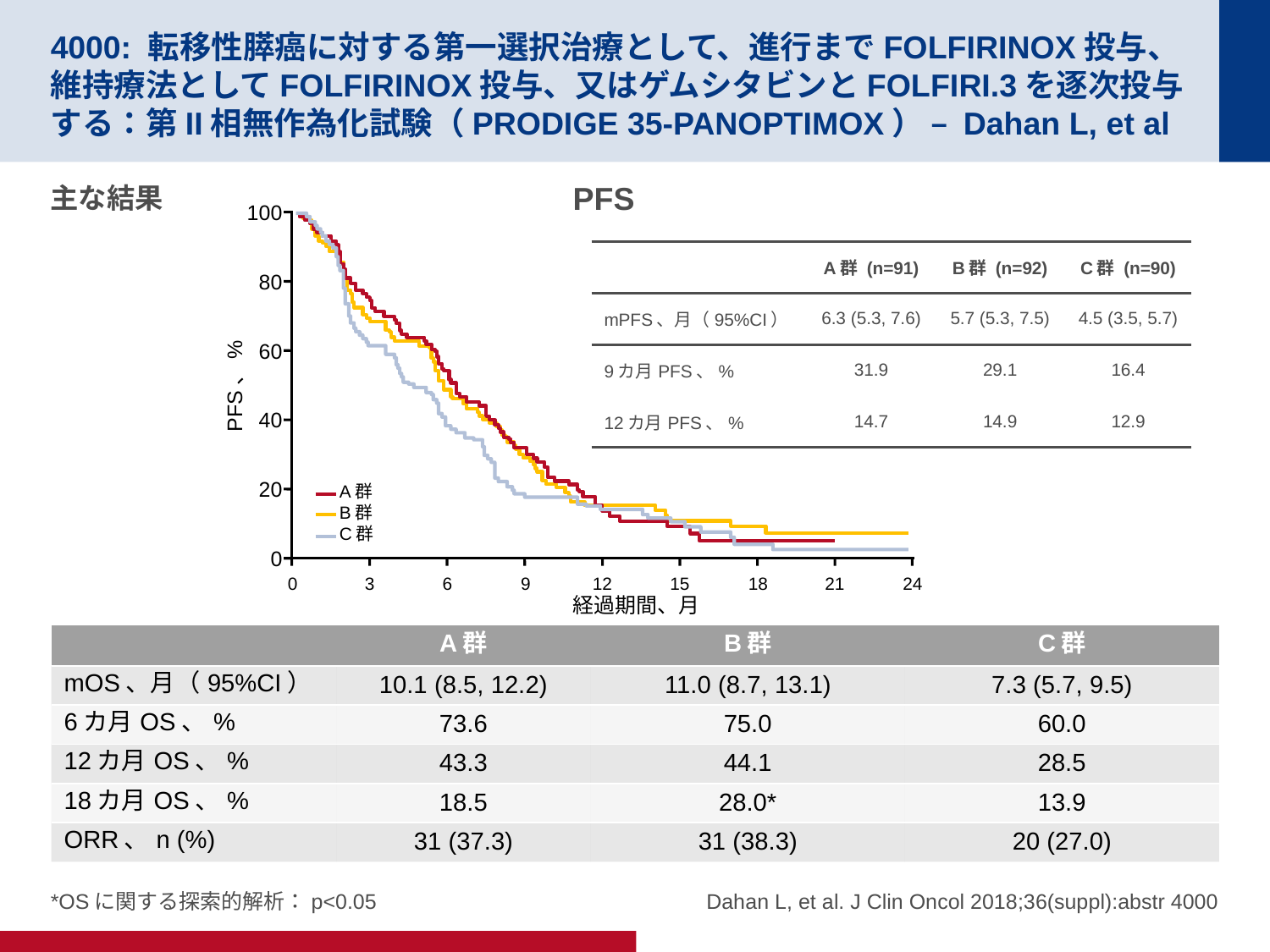

# 4000: 転移性膵癌に対する第一選択治療として、進行までFOLFIRINOX投与、維持療法としてFOLFIRINOX投与、又はゲムシタビンとFOLFIRI.3を逐次投与する：第II相無作為化試験（PRODIGE 35-PANOPTIMOX） – Dahan L, et al
PFS
主な結果

100

80
60
PFS、%
40
20
A群
B群
C群
0
0

3
6
9
12
15
18
21
24
経過期間、月

|  | A群 (n=91) | B群 (n=92) | C群 (n=90) |
| --- | --- | --- | --- |
| mPFS、月（95%CI） | 6.3 (5.3, 7.6) | 5.7 (5.3, 7.5) | 4.5 (3.5, 5.7) |
| 9カ月PFS、% | 31.9 | 29.1 | 16.4 |
| 12カ月PFS、% | 14.7 | 14.9 | 12.9 |
|  | A群 | B群 | C群 |
| --- | --- | --- | --- |
| mOS、月（95%CI） | 10.1 (8.5, 12.2) | 11.0 (8.7, 13.1) | 7.3 (5.7, 9.5) |
| 6カ月OS、% | 73.6 | 75.0 | 60.0 |
| 12カ月OS、% | 43.3 | 44.1 | 28.5 |
| 18カ月OS、% | 18.5 | 28.0\* | 13.9 |
| ORR、n (%) | 31 (37.3) | 31 (38.3) | 20 (27.0) |
Dahan L, et al. J Clin Oncol 2018;36(suppl):abstr 4000
*OSに関する探索的解析：p<0.05